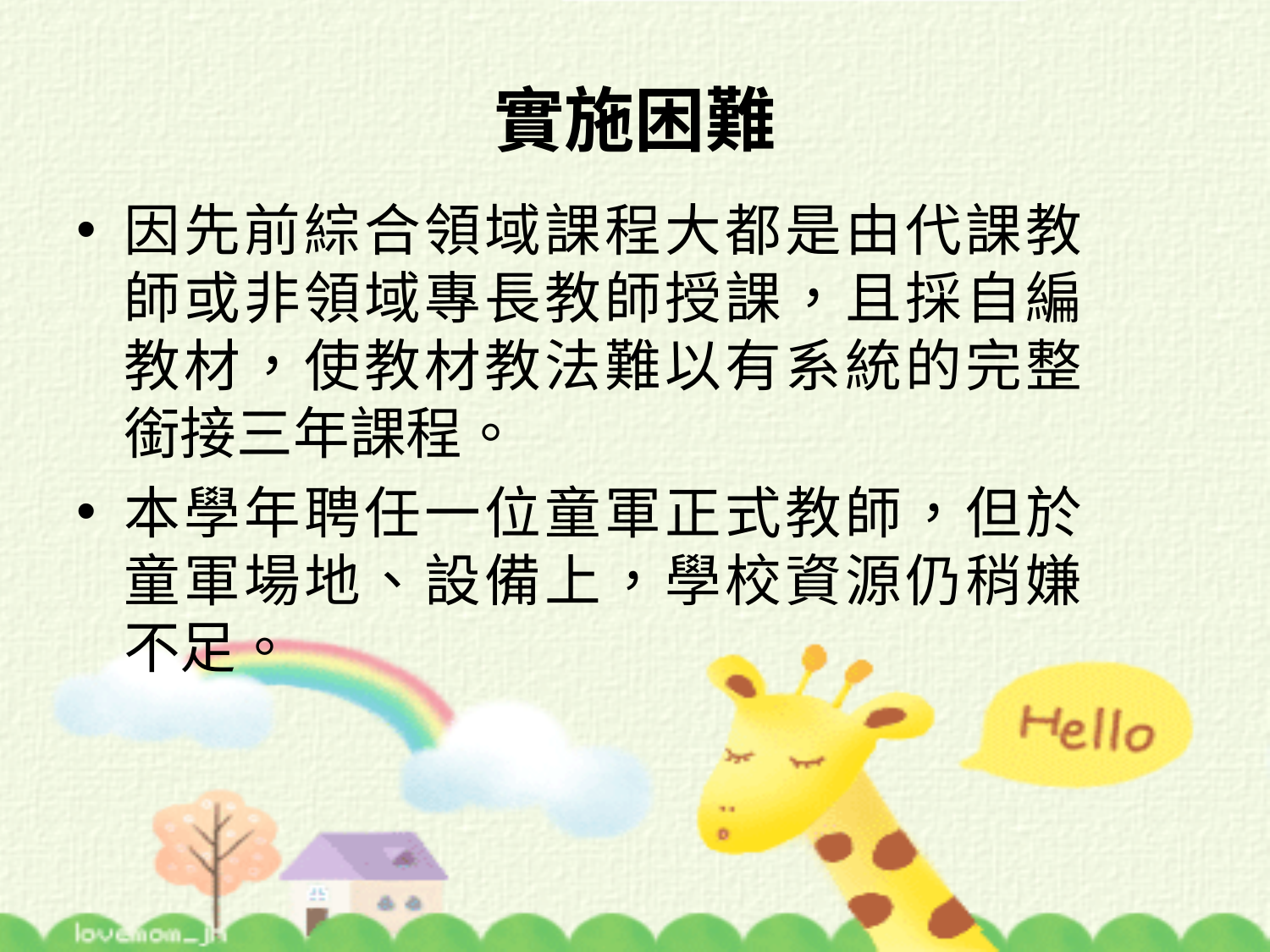

# 實施困難
因先前綜合領域課程大都是由代課教師或非領域專長教師授課，且採自編教材，使教材教法難以有系統的完整銜接三年課程。
本學年聘任一位童軍正式教師，但於童軍場地、設備上，學校資源仍稍嫌不足。